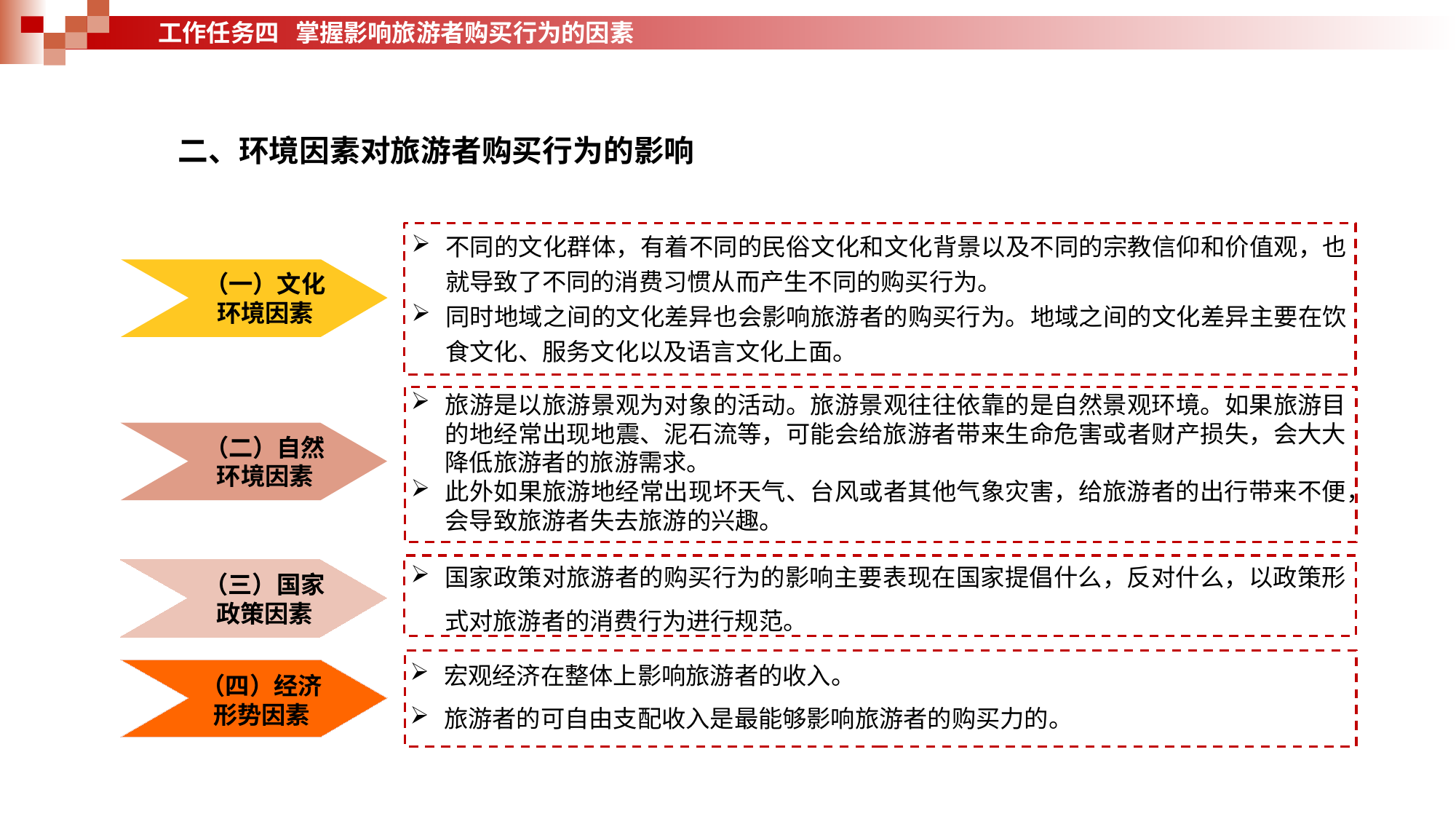

工作任务四   掌握影响旅游者购买行为的因素
二、环境因素对旅游者购买行为的影响

不同的文化群体，有着不同的民俗文化和文化背景以及不同的宗教信仰和价值观，也就导致了不同的消费习惯从而产生不同的购买行为。
同时地域之间的文化差异也会影响旅游者的购买行为。地域之间的文化差异主要在饮食文化、服务文化以及语言文化上面。

（一）文化环境因素

旅游是以旅游景观为对象的活动。旅游景观往往依靠的是自然景观环境。如果旅游目的地经常出现地震、泥石流等，可能会给旅游者带来生命危害或者财产损失，会大大降低旅游者的旅游需求。
此外如果旅游地经常出现坏天气、台风或者其他气象灾害，给旅游者的出行带来不便，会导致旅游者失去旅游的兴趣。

（二）自然环境因素
国家政策对旅游者的购买行为的影响主要表现在国家提倡什么，反对什么，以政策形式对旅游者的消费行为进行规范。

（三）国家政策因素
宏观经济在整体上影响旅游者的收入。
旅游者的可自由支配收入是最能够影响旅游者的购买力的。

（四）经济形势因素